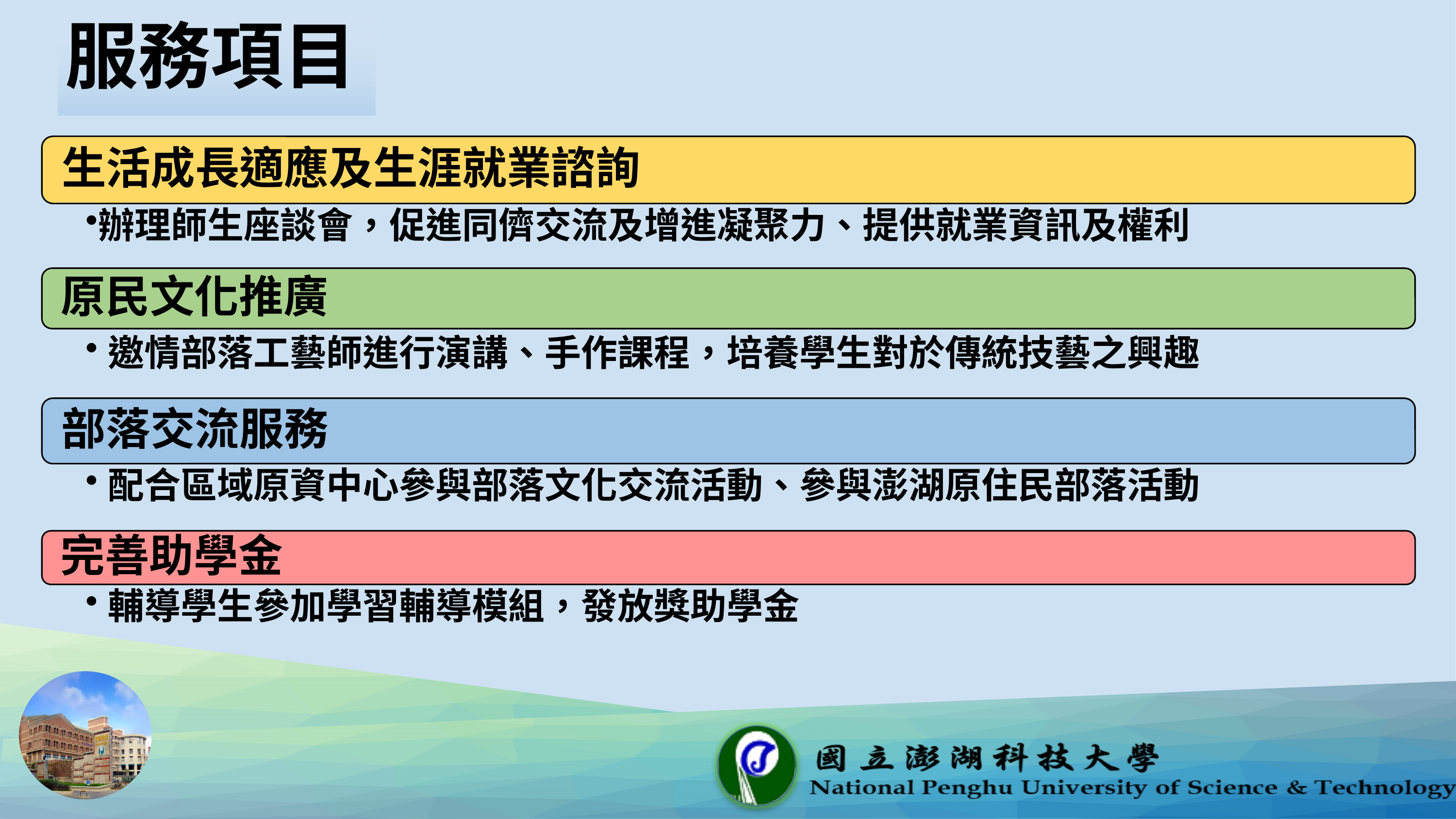

# 服務項目
生活成長適應及生涯就業諮詢
辦理師生座談會，促進同儕交流及增進凝聚力、提供就業資訊及權利
原民文化推廣
邀情部落工藝師進行演講、手作課程，培養學生對於傳統技藝之興趣
部落交流服務
配合區域原資中心參與部落文化交流活動、參與澎湖原住民部落活動
完善助學金
輔導學生參加學習輔導模組，發放獎助學金